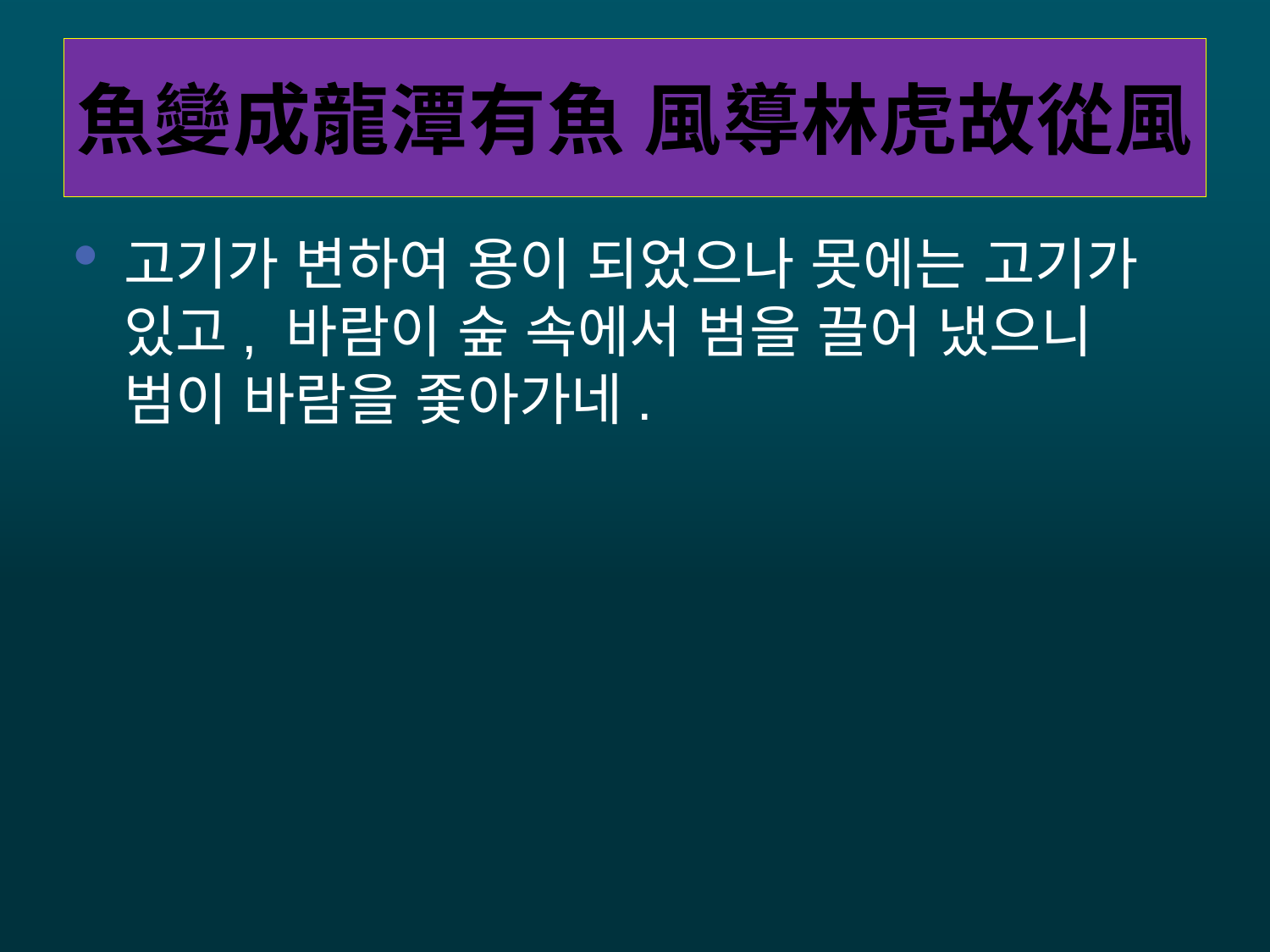

# 魚變成龍潭有魚 風導林虎故從風
고기가 변하여 용이 되었으나 못에는 고기가 있고, 바람이 숲 속에서 범을 끌어 냈으니 범이 바람을 좇아가네.